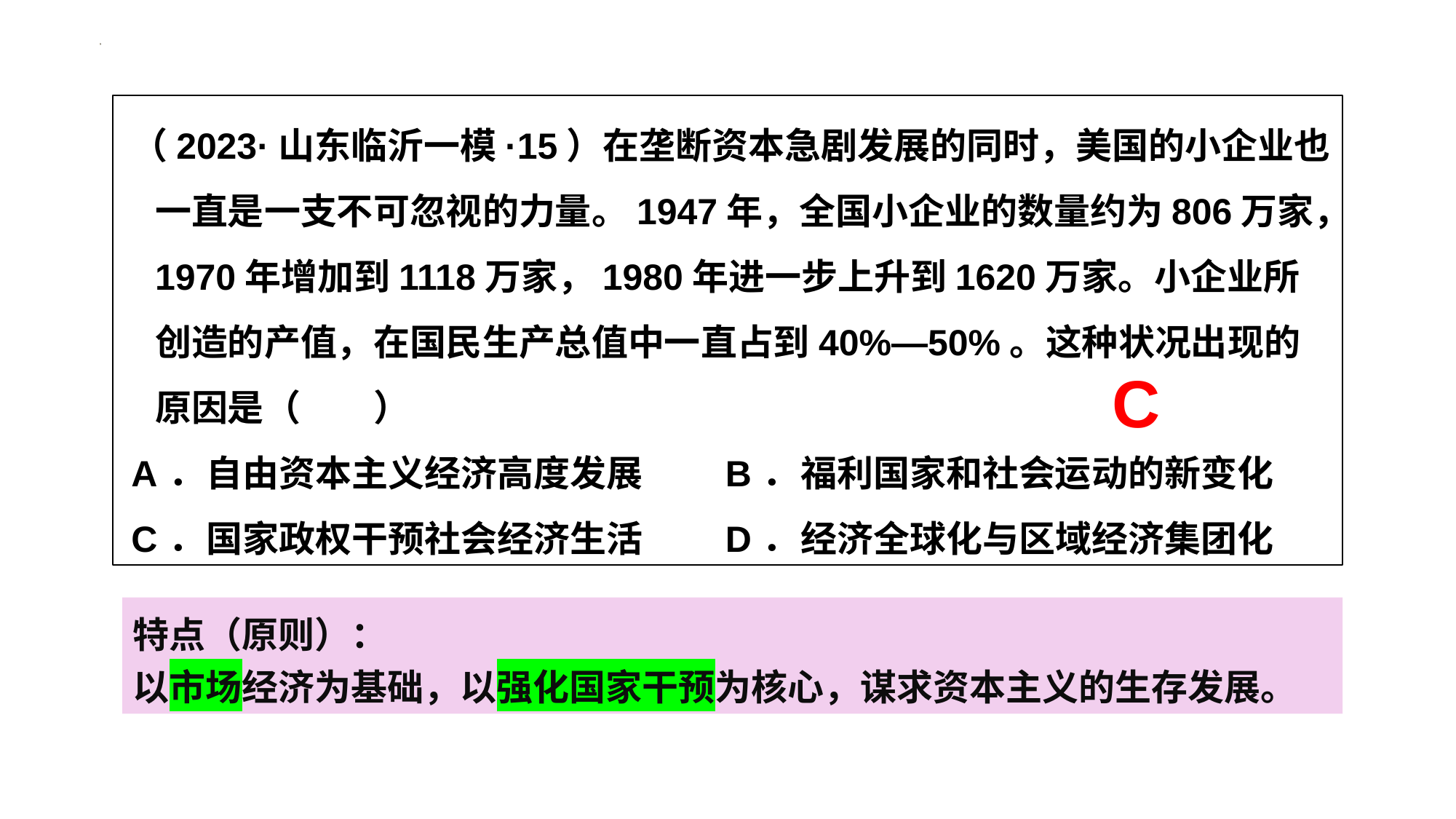

（2023·山东临沂一模·15）在垄断资本急剧发展的同时，美国的小企业也一直是一支不可忽视的力量。1947年，全国小企业的数量约为806万家，1970年增加到1118万家，1980年进一步上升到1620万家。小企业所创造的产值，在国民生产总值中一直占到40%—50%。这种状况出现的原因是（　　）
A．自由资本主义经济高度发展         B．福利国家和社会运动的新变化
C．国家政权干预社会经济生活         D．经济全球化与区域经济集团化
C
特点（原则）：
以市场经济为基础，以强化国家干预为核心，谋求资本主义的生存发展。